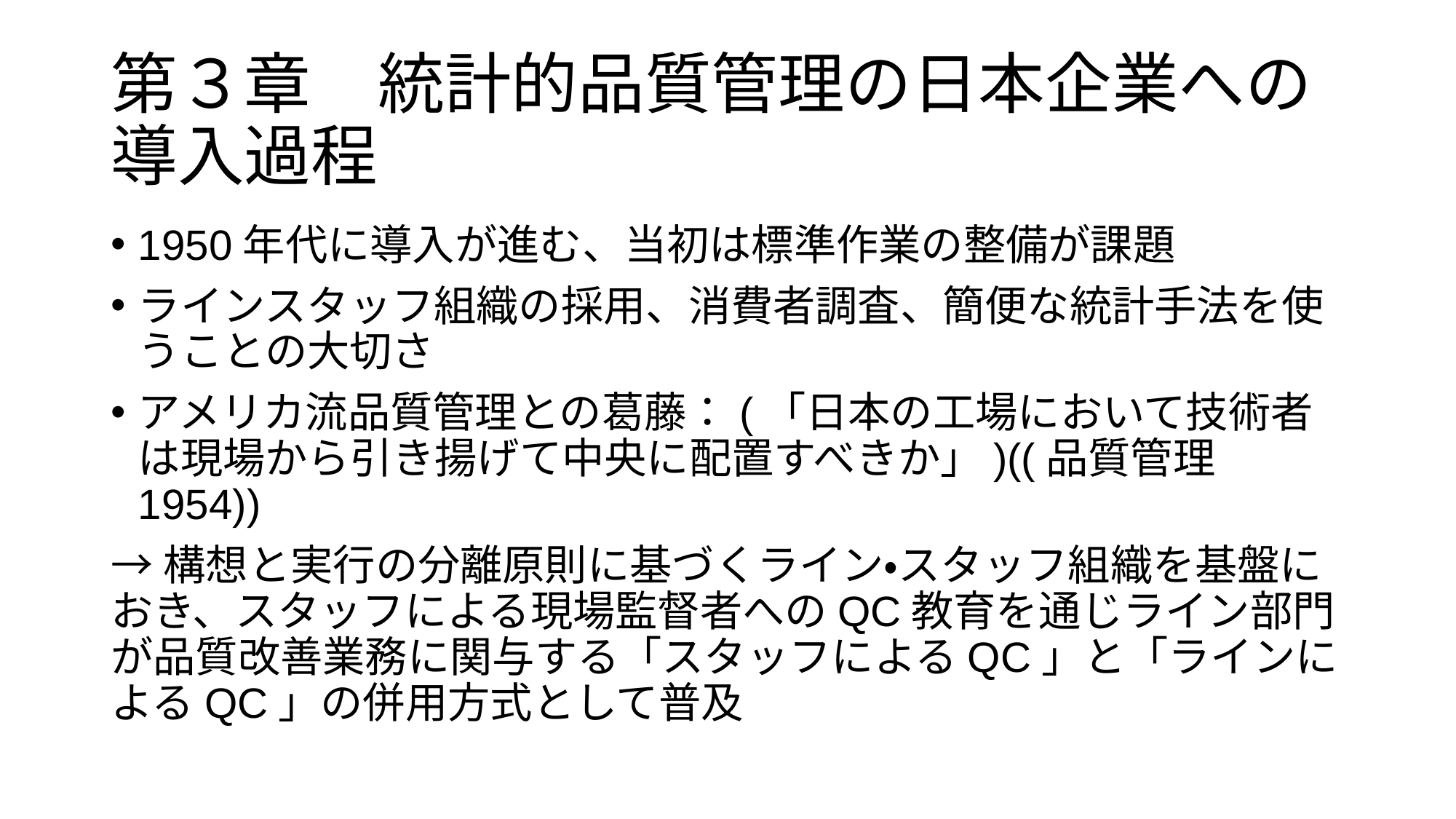

# 第３章　統計的品質管理の日本企業への導入過程
1950年代に導入が進む、当初は標準作業の整備が課題
ラインスタッフ組織の採用、消費者調査、簡便な統計手法を使うことの大切さ
アメリカ流品質管理との葛藤：(「日本の工場において技術者は現場から引き揚げて中央に配置すべきか」)((品質管理1954))
→構想と実行の分離原則に基づくライン・スタッフ組織を基盤におき、スタッフによる現場監督者へのQC教育を通じライン部門が品質改善業務に関与する「スタッフによるQC」と「ラインによるQC」の併用方式として普及